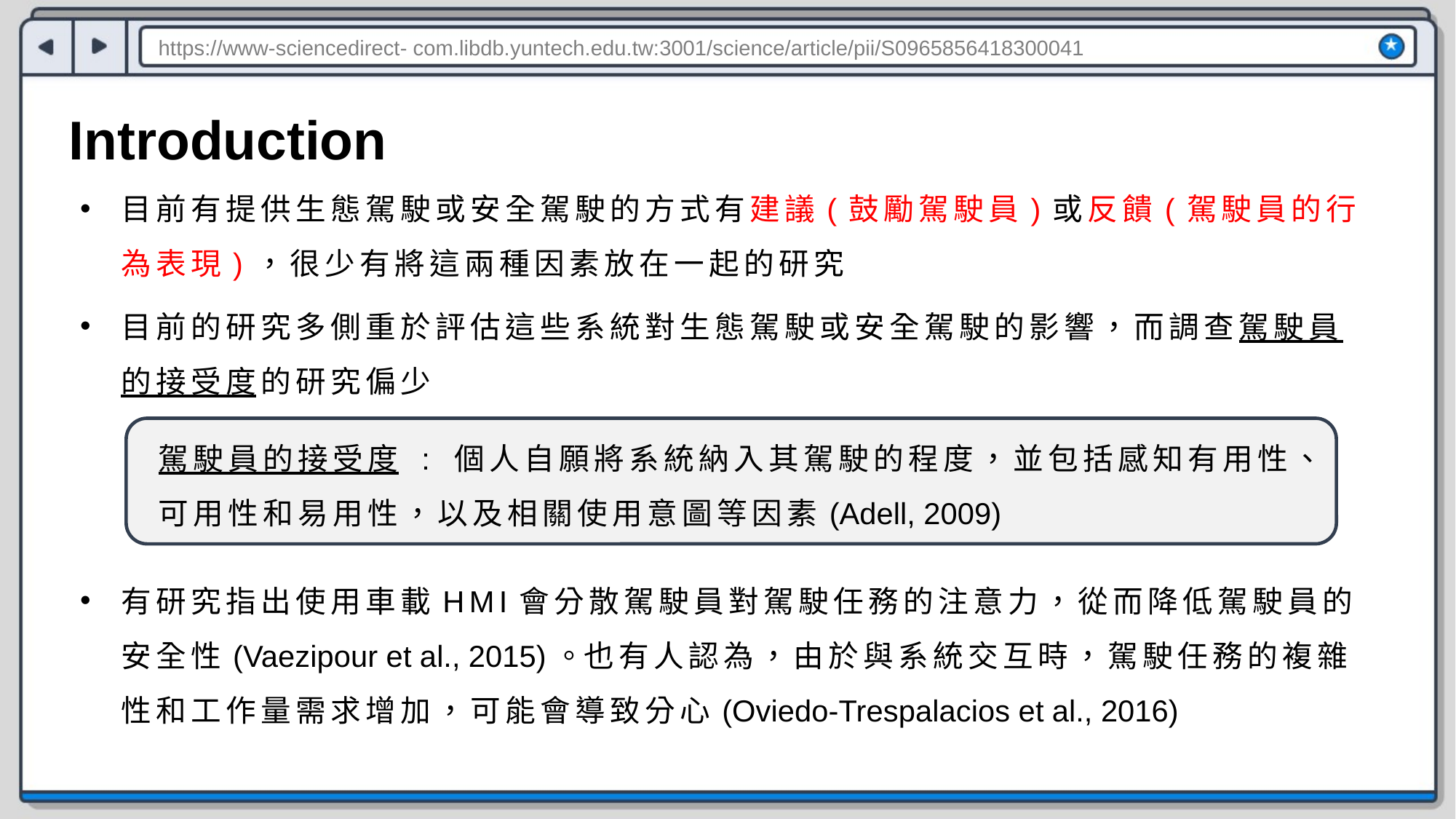

https://www-sciencedirect- com.libdb.yuntech.edu.tw:3001/science/article/pii/S0965856418300041
Introduction
目前有提供生態駕駛或安全駕駛的方式有建議(鼓勵駕駛員)或反饋(駕駛員的行為表現)，很少有將這兩種因素放在一起的研究
目前的研究多側重於評估這些系統對生態駕駛或安全駕駛的影響，而調查駕駛員的接受度的研究偏少
駕駛員的接受度 : 個人自願將系統納入其駕駛的程度，並包括感知有用性、可用性和易用性，以及相關使用意圖等因素(Adell, 2009)

有研究指出使用車載HMI會分散駕駛員對駕駛任務的注意力，從而降低駕駛員的安全性(Vaezipour et al., 2015)。也有人認為，由於與系統交互時，駕駛任務的複雜性和工作量需求增加，可能會導致分心(Oviedo-Trespalacios et al., 2016)